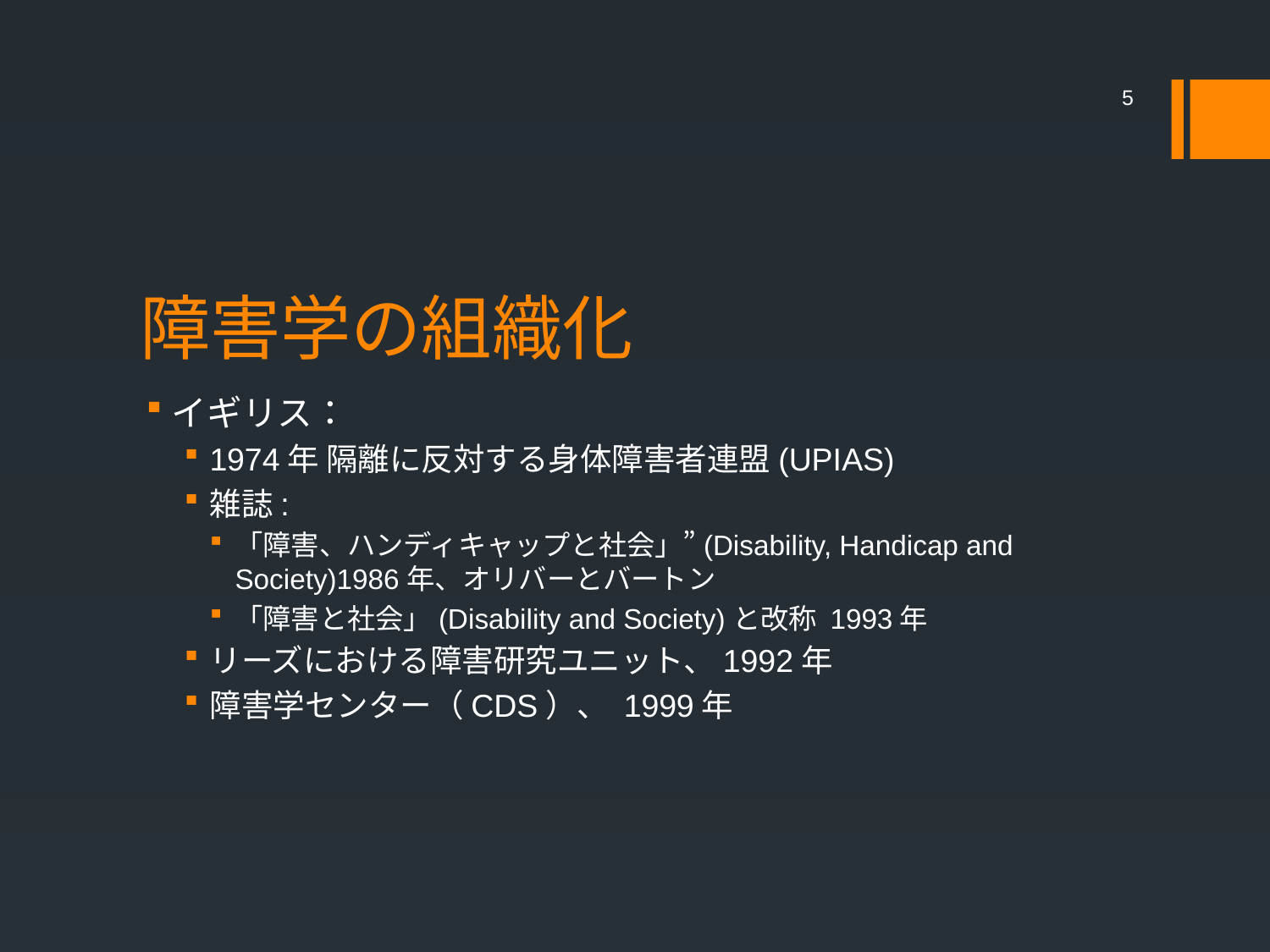

5
# 障害学の組織化
イギリス：
1974年 隔離に反対する身体障害者連盟(UPIAS)
雑誌:
「障害、ハンディキャップと社会」”(Disability, Handicap and Society)1986年、オリバーとバートン
「障害と社会」(Disability and Society)と改称 1993年
リーズにおける障害研究ユニット、1992年
障害学センター（CDS）、 1999年